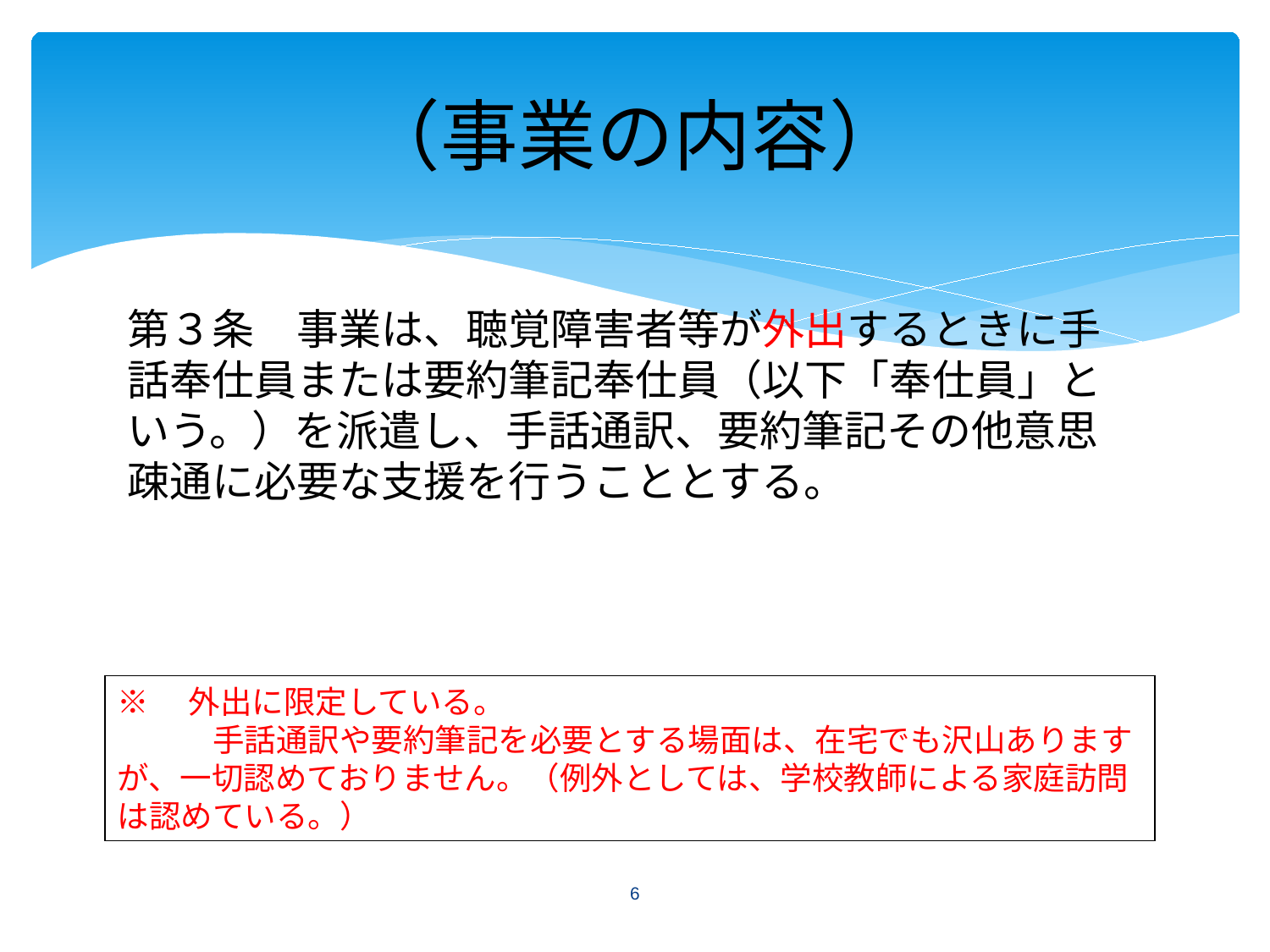

（事業の内容）
第３条　事業は、聴覚障害者等が外出するときに手話奉仕員または要約筆記奉仕員（以下「奉仕員」という。）を派遣し、手話通訳、要約筆記その他意思疎通に必要な支援を行うこととする。
※　外出に限定している。
　　　手話通訳や要約筆記を必要とする場面は、在宅でも沢山ありますが、一切認めておりません。（例外としては、学校教師による家庭訪問は認めている。）
6